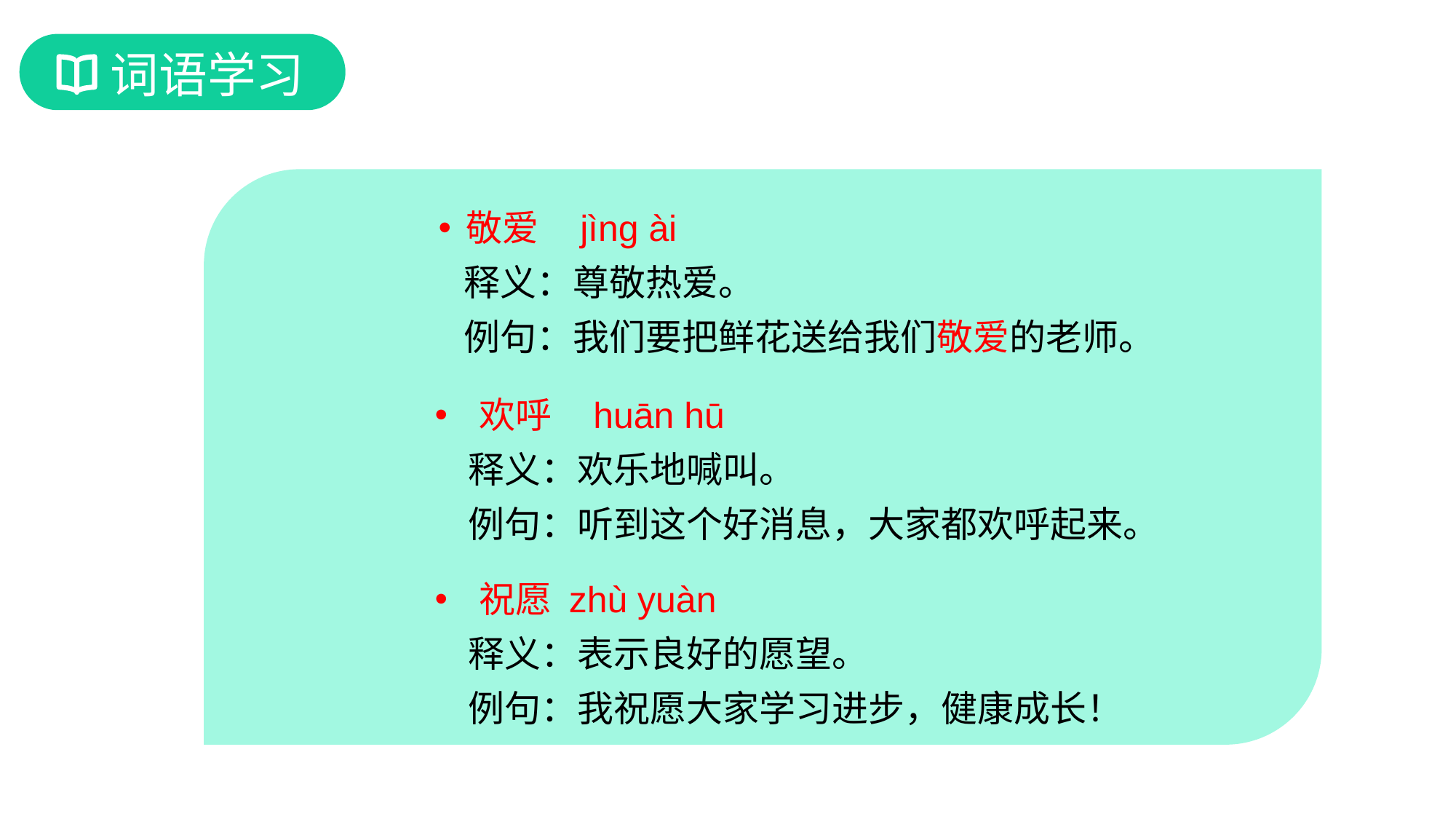

词语学习

敬爱    jìng ài
  释义：尊敬热爱。
  例句：我们要把鲜花送给我们敬爱的老师。

 欢呼    huān hū
   释义：欢乐地喊叫。
   例句：听到这个好消息，大家都欢呼起来。
 祝愿 zhù yuàn
   释义：表示良好的愿望。
   例句：我祝愿大家学习进步，健康成长！